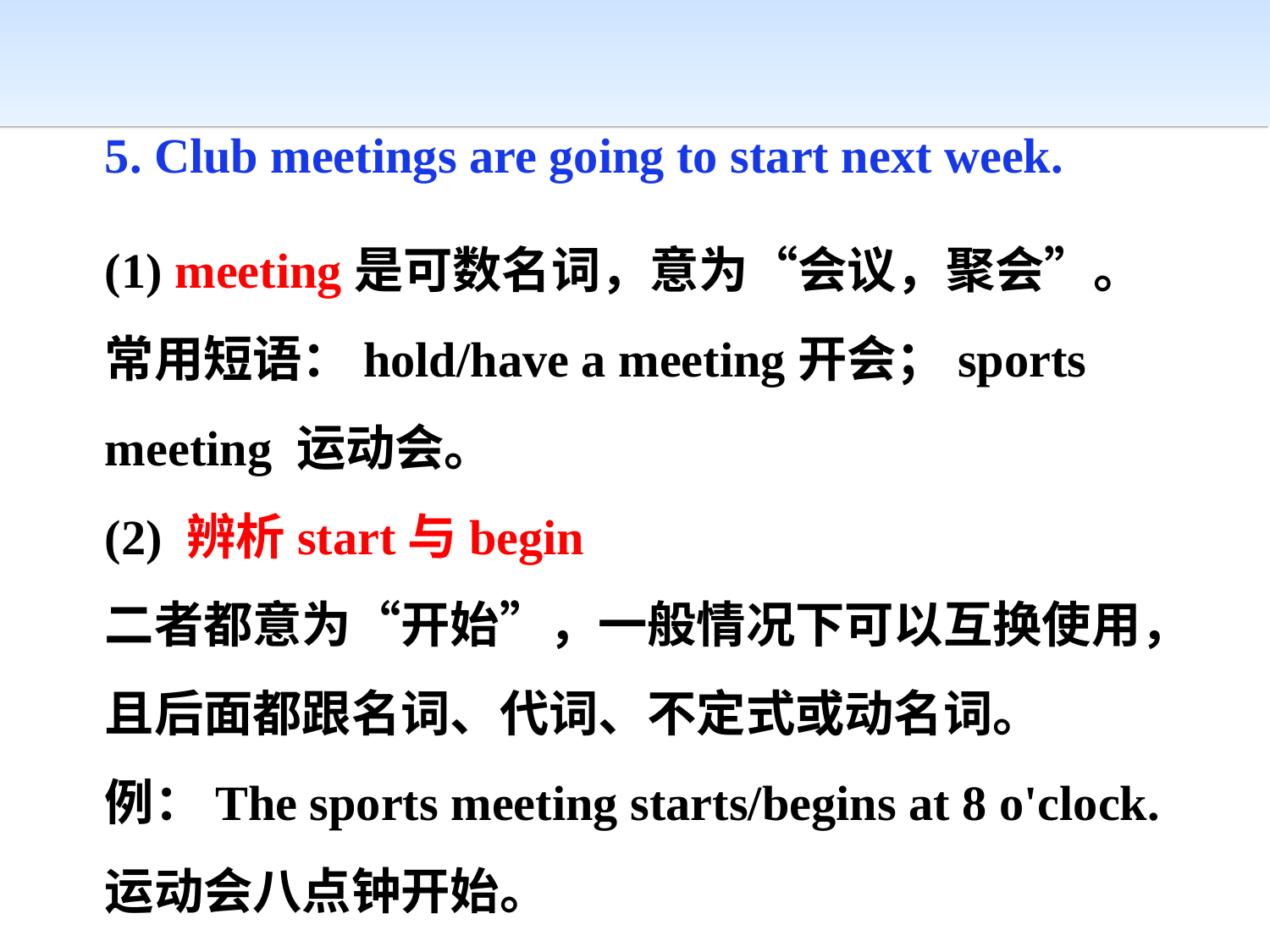

5. Club meetings are going to start next week.
(1) meeting是可数名词，意为“会议，聚会”。
常用短语：hold/have a meeting开会；sports meeting 运动会。
(2) 辨析start与begin
二者都意为“开始”，一般情况下可以互换使用，且后面都跟名词、代词、不定式或动名词。
例：The sports meeting starts/begins at 8 o'clock.
运动会八点钟开始。